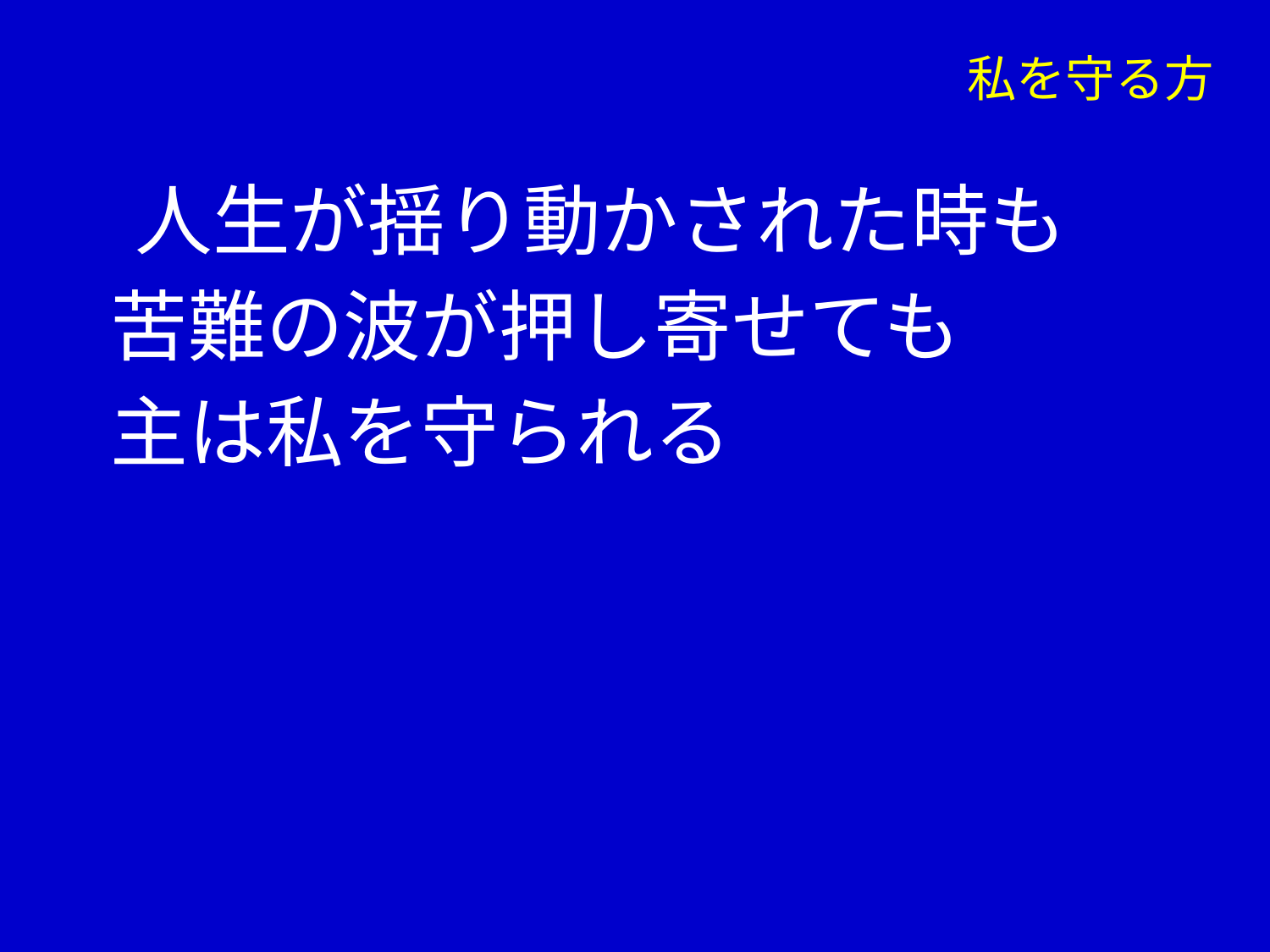

# 私を守る方

　人生が揺り動かされた時も
  苦難の波が押し寄せても
  主は私を守られる